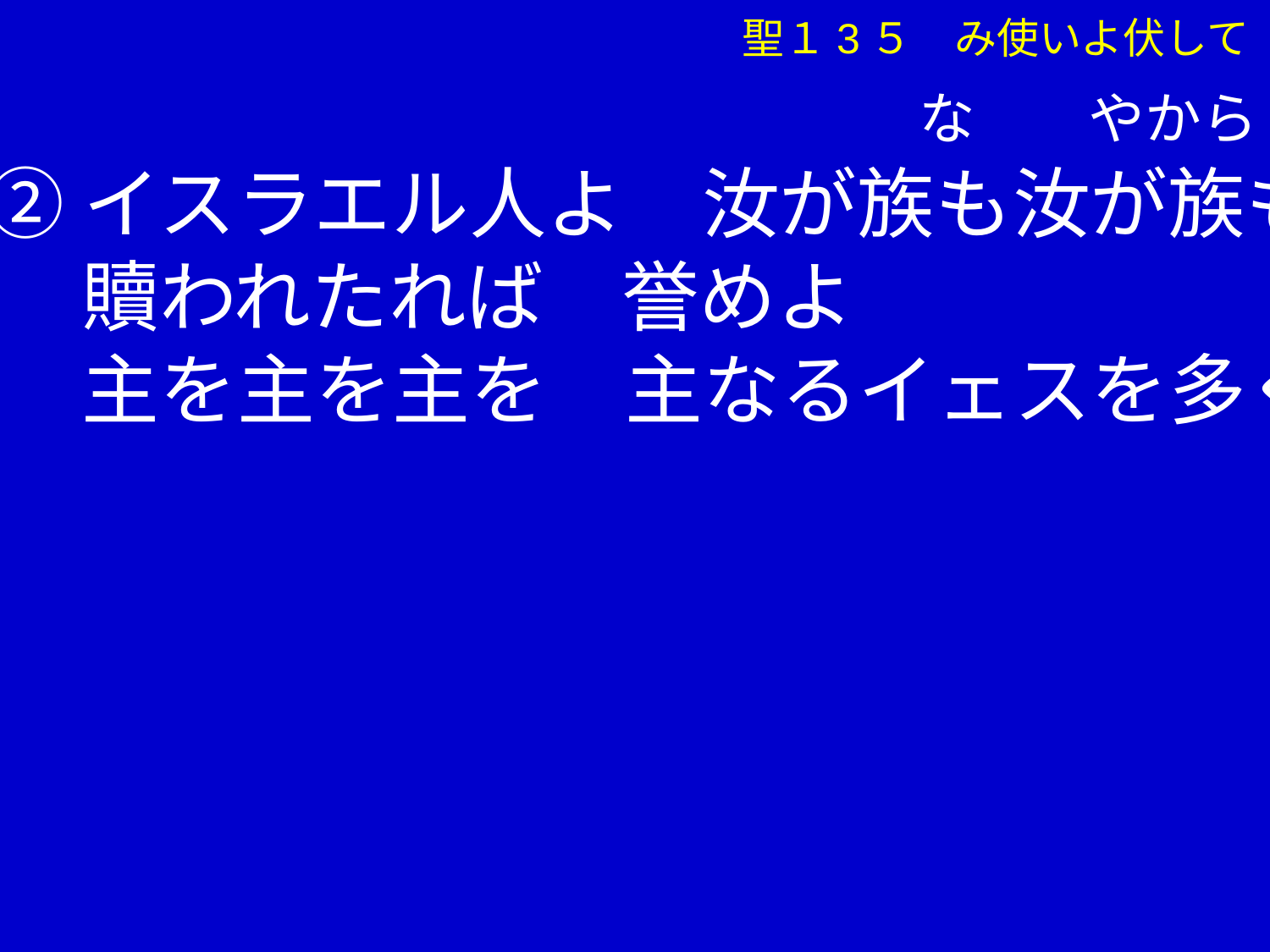

聖１3５　み使いよ伏して
　　　　　　　　　　　　な　　やから
②イスラエル人よ　汝が族も汝が族も
　 贖われたれば　誉めよ
　 主を主を主を　主なるイェスを多く